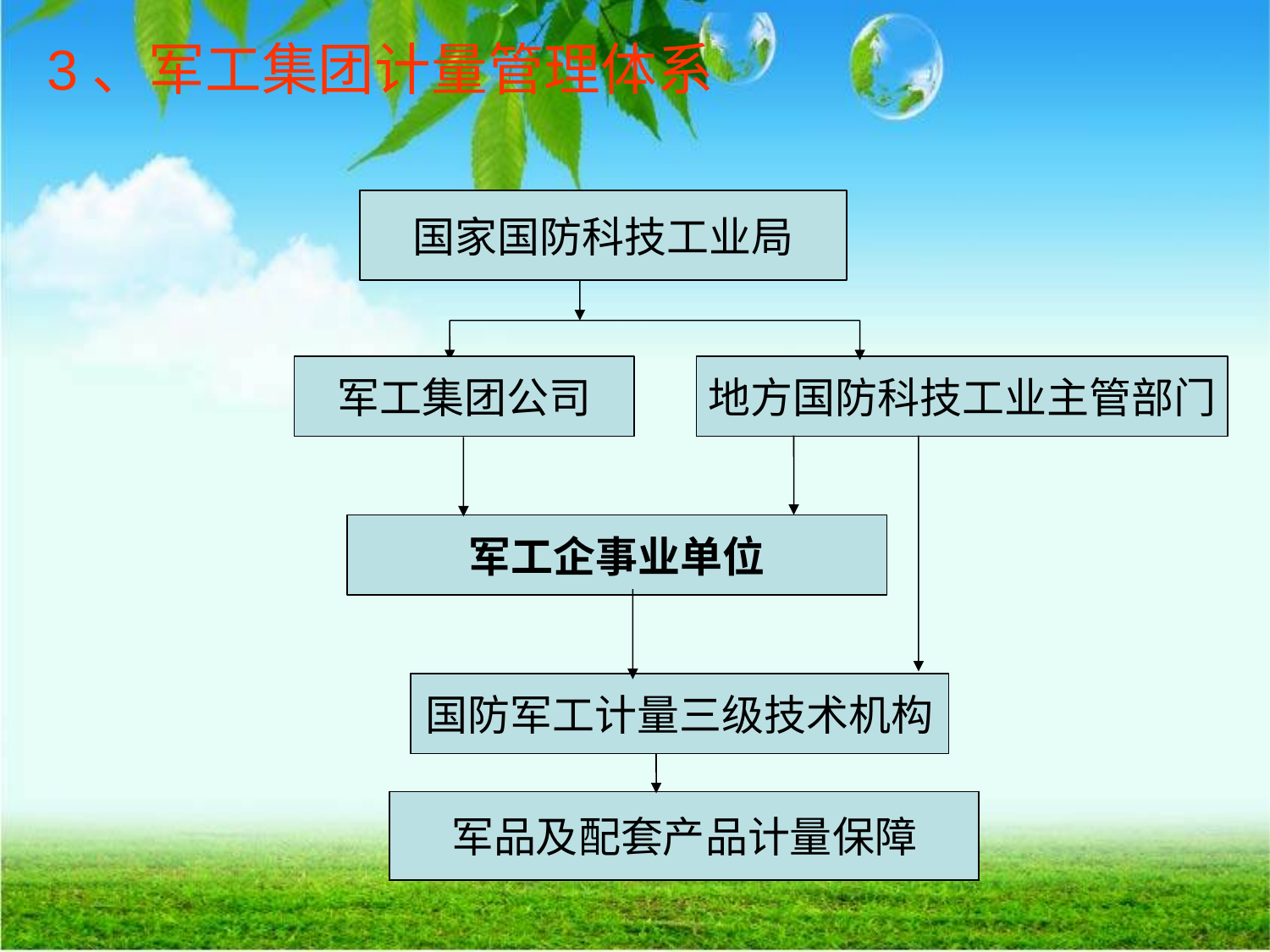

# 3、军工集团计量管理体系
国家国防科技工业局

军工集团公司
地方国防科技工业主管部门

军工企事业单位

国防军工计量三级技术机构

军品及配套产品计量保障